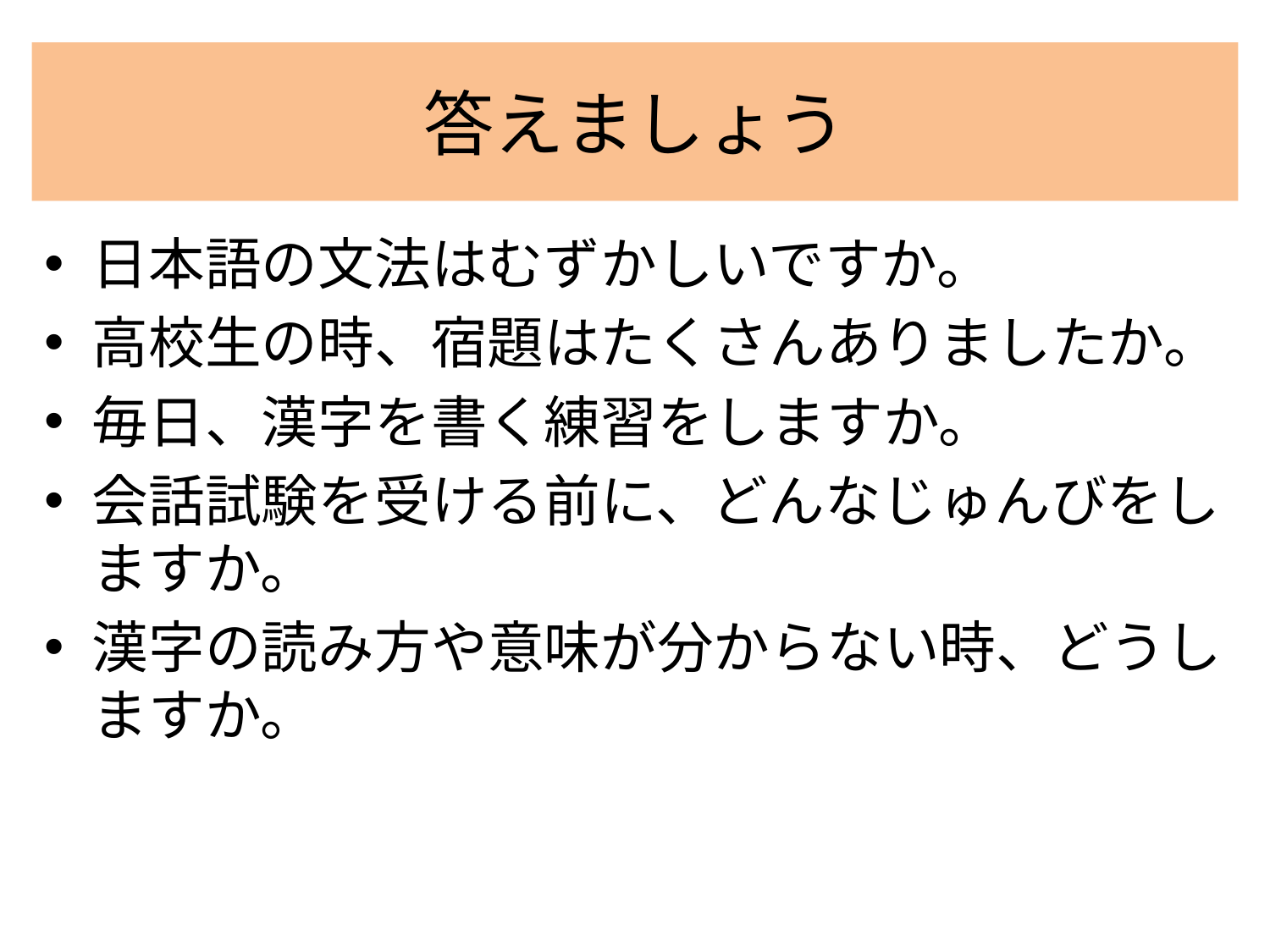

# 答えましょう
日本語の文法はむずかしいですか。
高校生の時、宿題はたくさんありましたか。
毎日、漢字を書く練習をしますか。
会話試験を受ける前に、どんなじゅんびをしますか。
漢字の読み方や意味が分からない時、どうしますか。